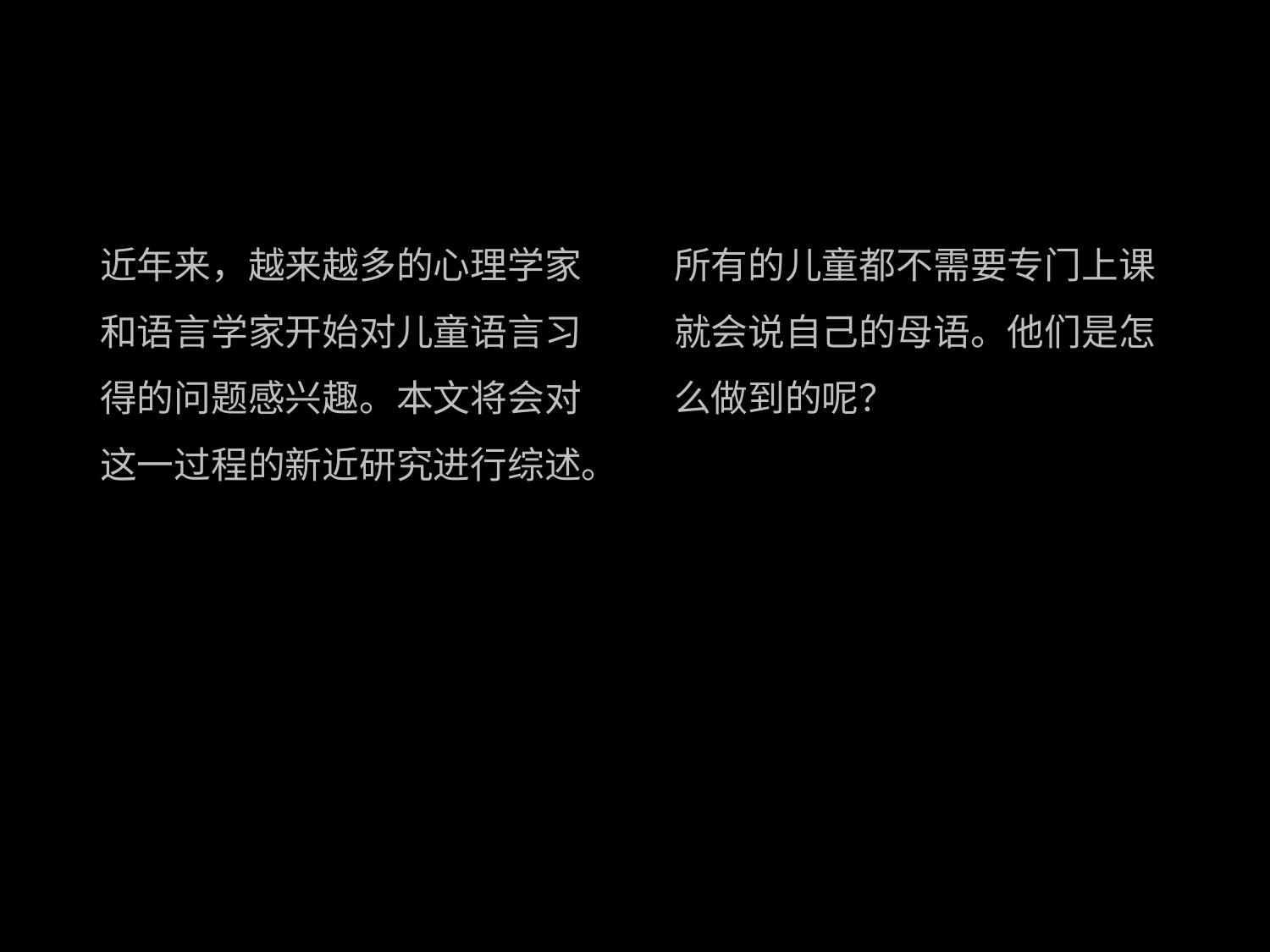

所有的儿童都不需要专门上课就会说自己的母语。他们是怎么做到的呢？

近年来，越来越多的心理学家和语言学家开始对儿童语言习得的问题感兴趣。本文将会对这一过程的新近研究进行综述。